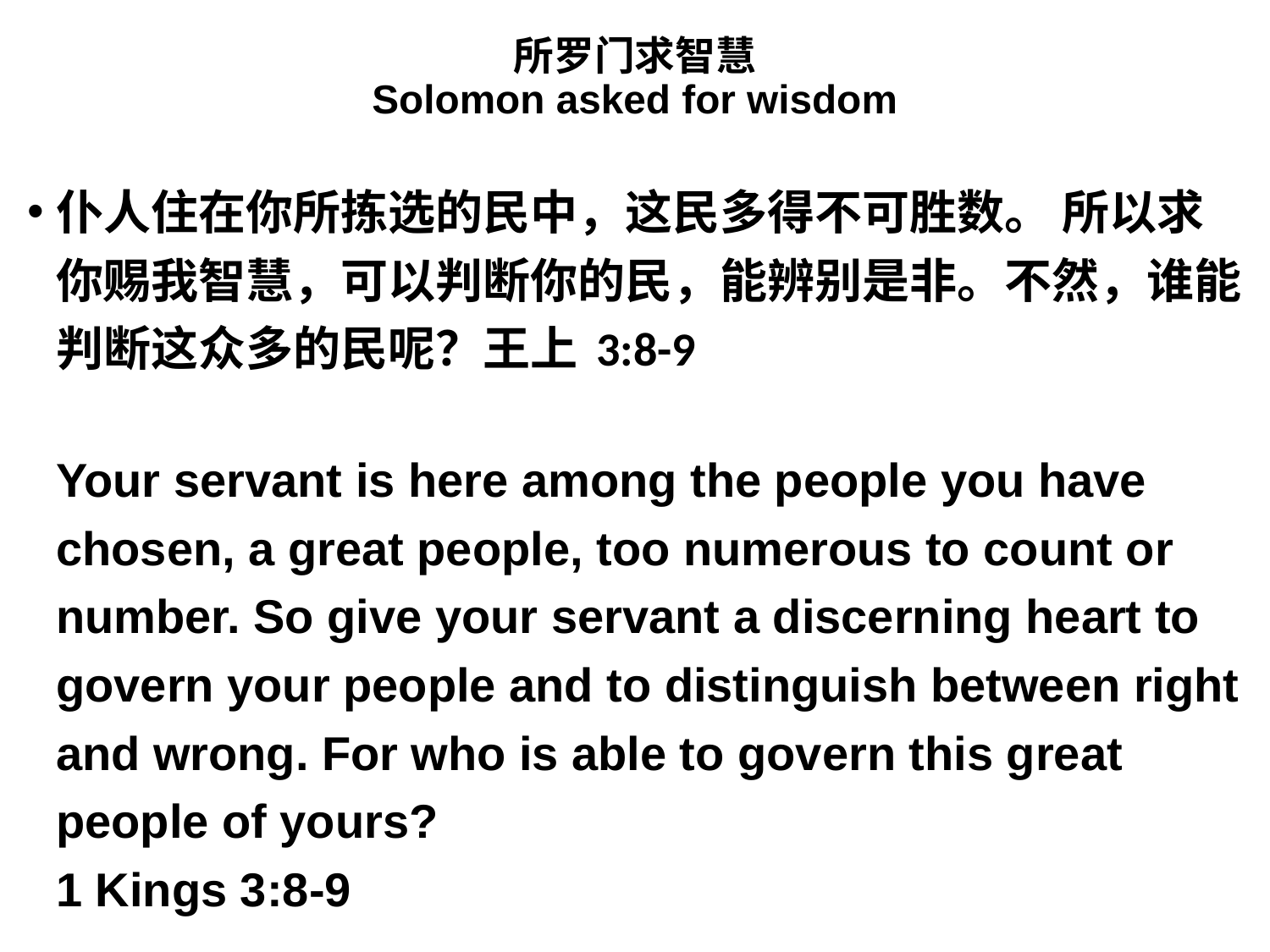

# 所罗门求智慧 Solomon asked for wisdom
仆人住在你所拣选的民中，这民多得不可胜数。 所以求你赐我智慧，可以判断你的民，能辨别是非。不然，谁能判断这众多的民呢？王上 3:8-9
Your servant is here among the people you have chosen, a great people, too numerous to count or number. So give your servant a discerning heart to govern your people and to distinguish between right and wrong. For who is able to govern this great people of yours?
1 Kings 3:8-9